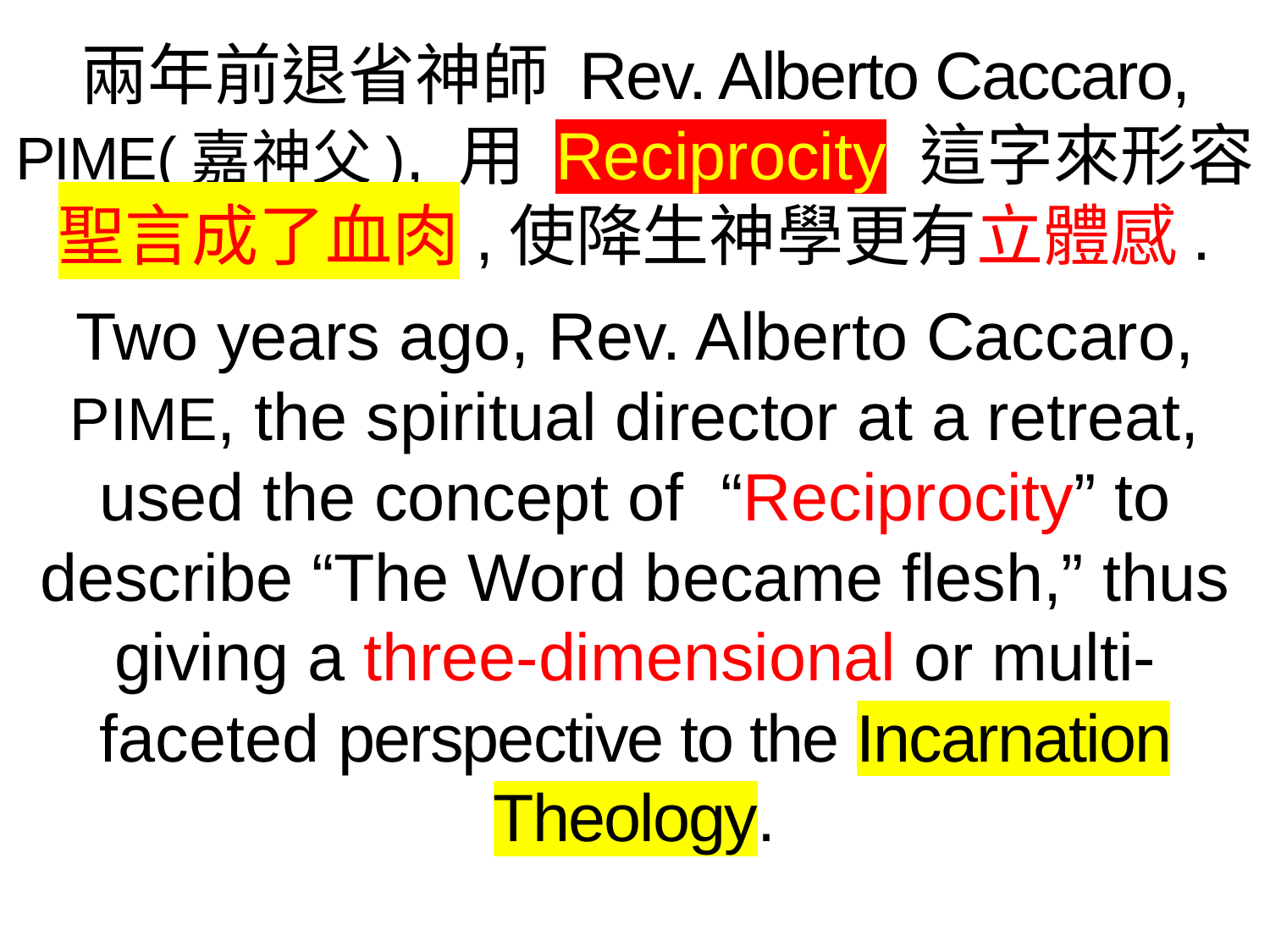

兩年前退省神師 Rev. Alberto Caccaro, PIME(嘉神父), 用 Reciprocity 這字來形容
聖言成了血肉,使降生神學更有立體感.
Two years ago, Rev. Alberto Caccaro, PIME, the spiritual director at a retreat, used the concept of  “Reciprocity” to describe “The Word became flesh,” thus giving a three-dimensional or multi-faceted perspective to the Incarnation Theology.